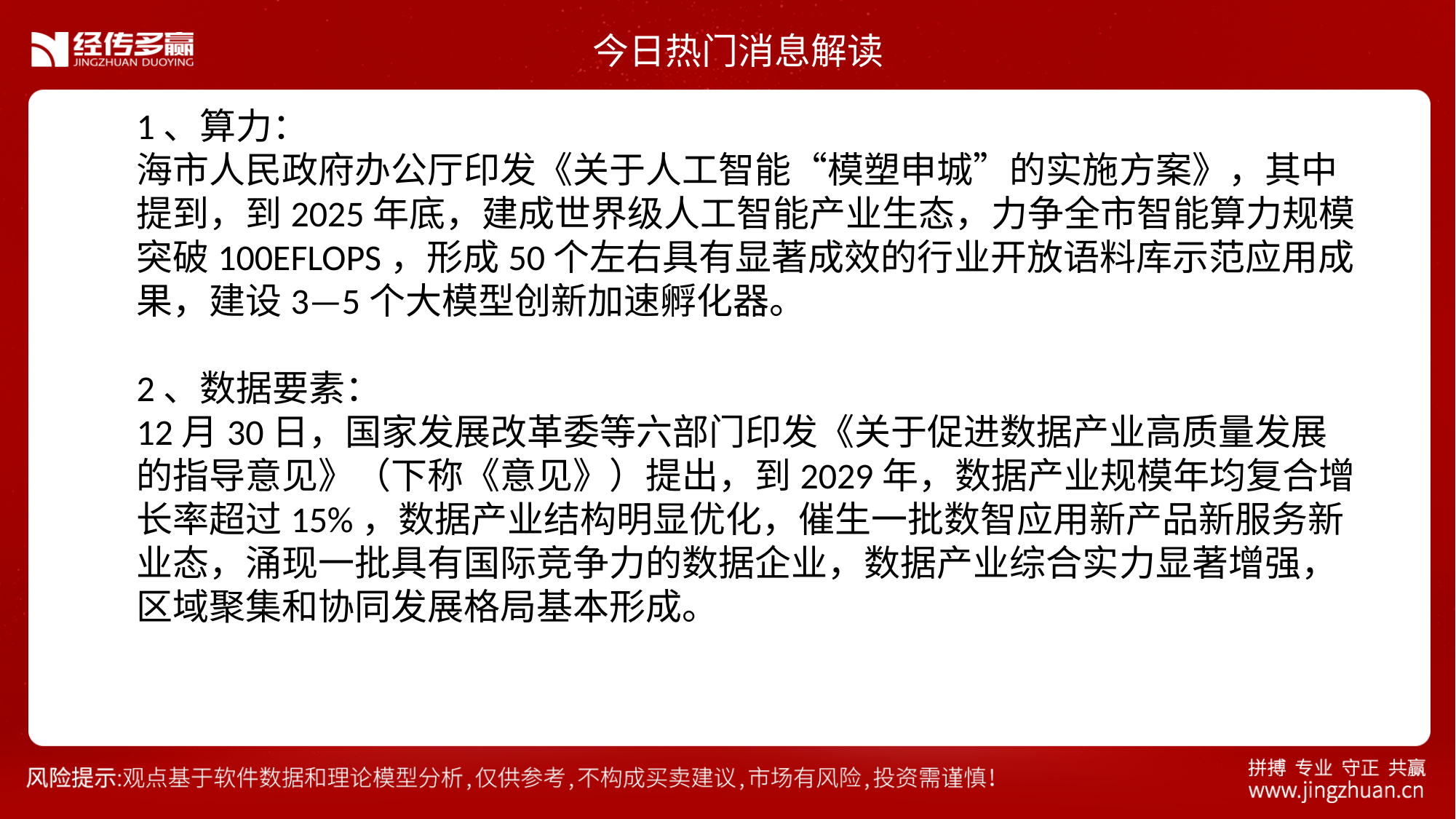

今日热门消息解读
1、算力：
海市人民政府办公厅印发《关于人工智能“模塑申城”的实施方案》，其中提到，到2025年底，建成世界级人工智能产业生态，力争全市智能算力规模突破100EFLOPS，形成50个左右具有显著成效的行业开放语料库示范应用成果，建设3—5个大模型创新加速孵化器。

2、数据要素：
12月30日，国家发展改革委等六部门印发《关于促进数据产业高质量发展的指导意见》（下称《意见》）提出，到2029年，数据产业规模年均复合增长率超过15%，数据产业结构明显优化，催生一批数智应用新产品新服务新业态，涌现一批具有国际竞争力的数据企业，数据产业综合实力显著增强，区域聚集和协同发展格局基本形成。